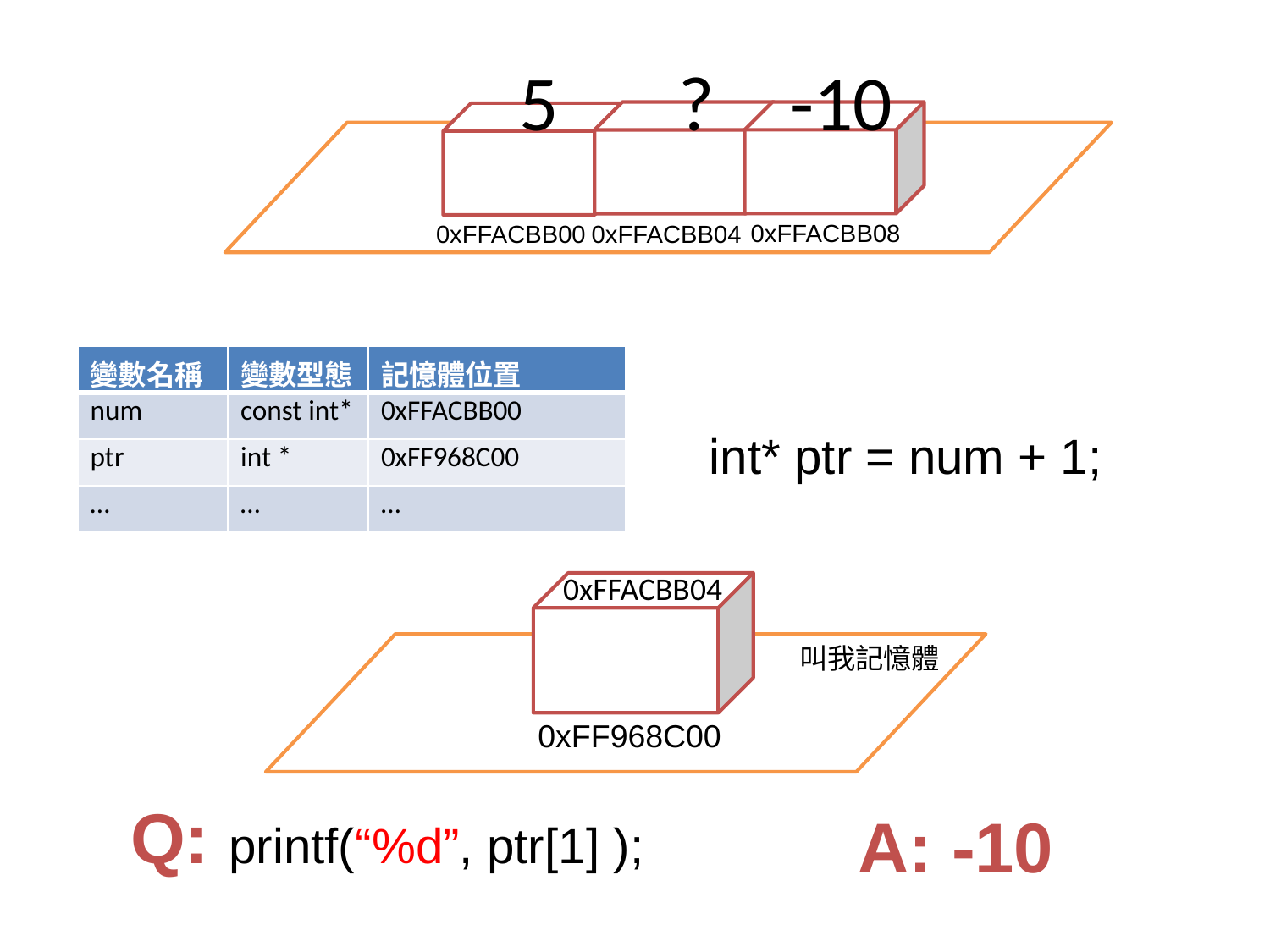

5

叫我記憶體
0xFFACBB00
?
-10

0xFFACBB08
0xFFACBB04
| 變數名稱 | 變數型態 | 記憶體位置 |
| --- | --- | --- |
| num | const int\* | 0xFFACBB00 |
| ptr | int \* | 0xFF968C00 |
| … | … | … |
int* ptr = num + 1;
0xFFACBB04

叫我記憶體
0xFF968C00
Q: printf(“%d”, ptr[1] );
A: -10